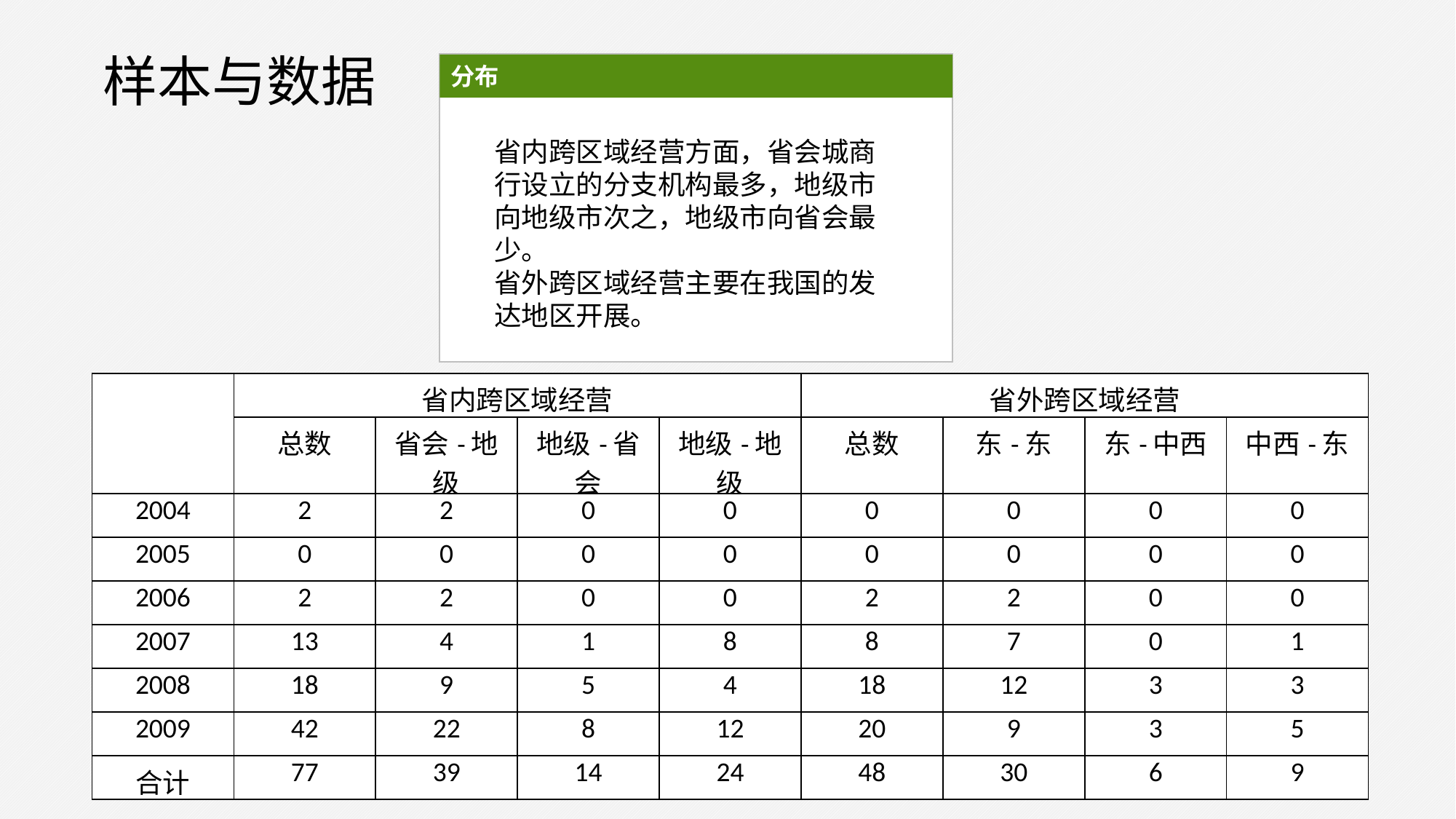

样本与数据

分布

省内跨区域经营方面，省会城商行设立的分支机构最多，地级市向地级市次之，地级市向省会最少。
省外跨区域经营主要在我国的发达地区开展。
|  | 省内跨区域经营 |  |  |  | 省外跨区域经营 |  |  |  |
| --- | --- | --- | --- | --- | --- | --- | --- | --- |
|  | 总数 | 省会-地级 | 地级-省会 | 地级-地级 | 总数 | 东-东 | 东-中西 | 中西-东 |
| 2004 | 2 | 2 | 0 | 0 | 0 | 0 | 0 | 0 |
| 2005 | 0 | 0 | 0 | 0 | 0 | 0 | 0 | 0 |
| 2006 | 2 | 2 | 0 | 0 | 2 | 2 | 0 | 0 |
| 2007 | 13 | 4 | 1 | 8 | 8 | 7 | 0 | 1 |
| 2008 | 18 | 9 | 5 | 4 | 18 | 12 | 3 | 3 |
| 2009 | 42 | 22 | 8 | 12 | 20 | 9 | 3 | 5 |
| 合计 | 77 | 39 | 14 | 24 | 48 | 30 | 6 | 9 |